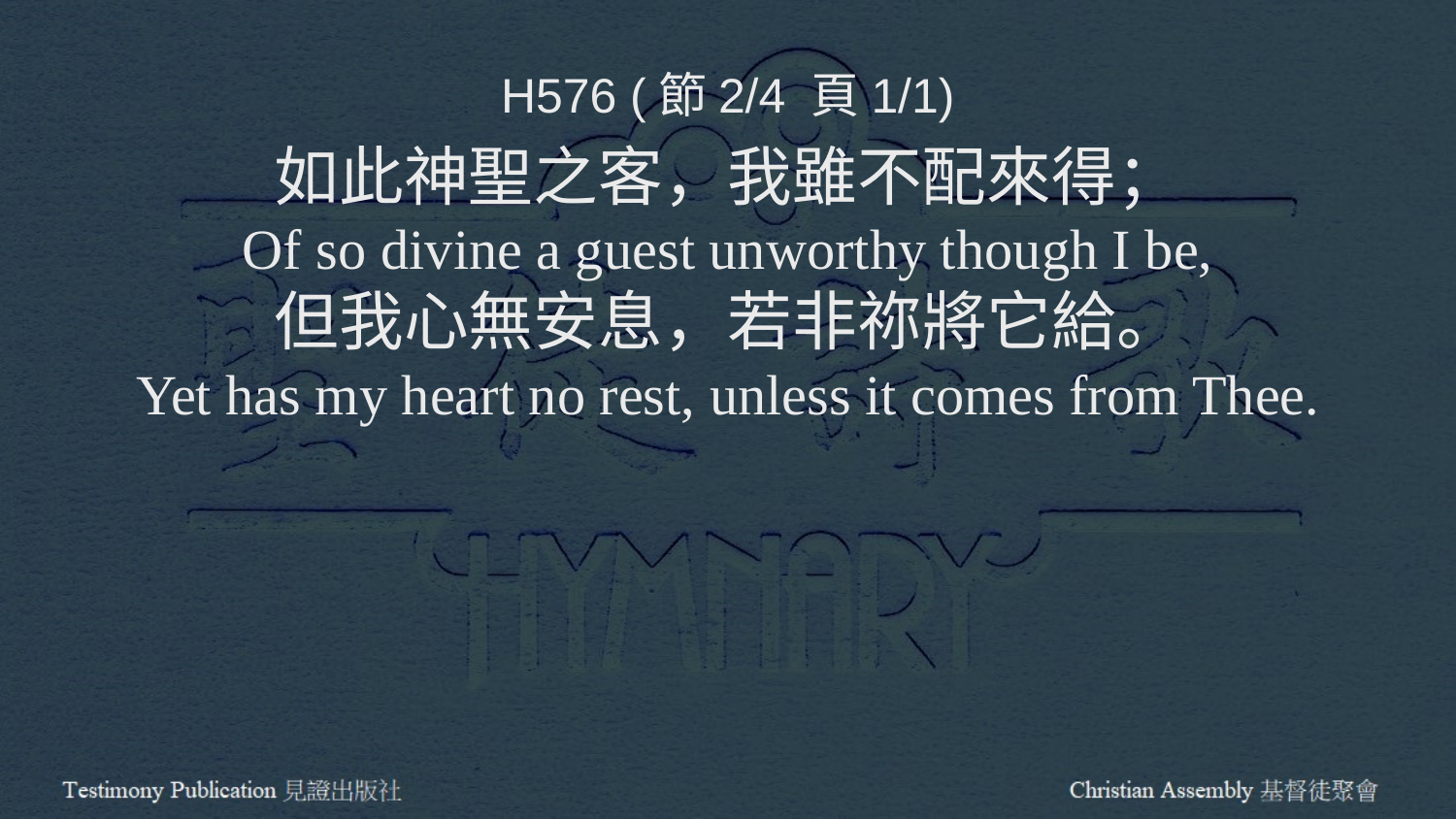

H576 (節2/4 頁1/1)
如此神聖之客，我雖不配來得；
Of so divine a guest unworthy though I be,
但我心無安息，若非祢將它給。
Yet has my heart no rest, unless it comes from Thee.